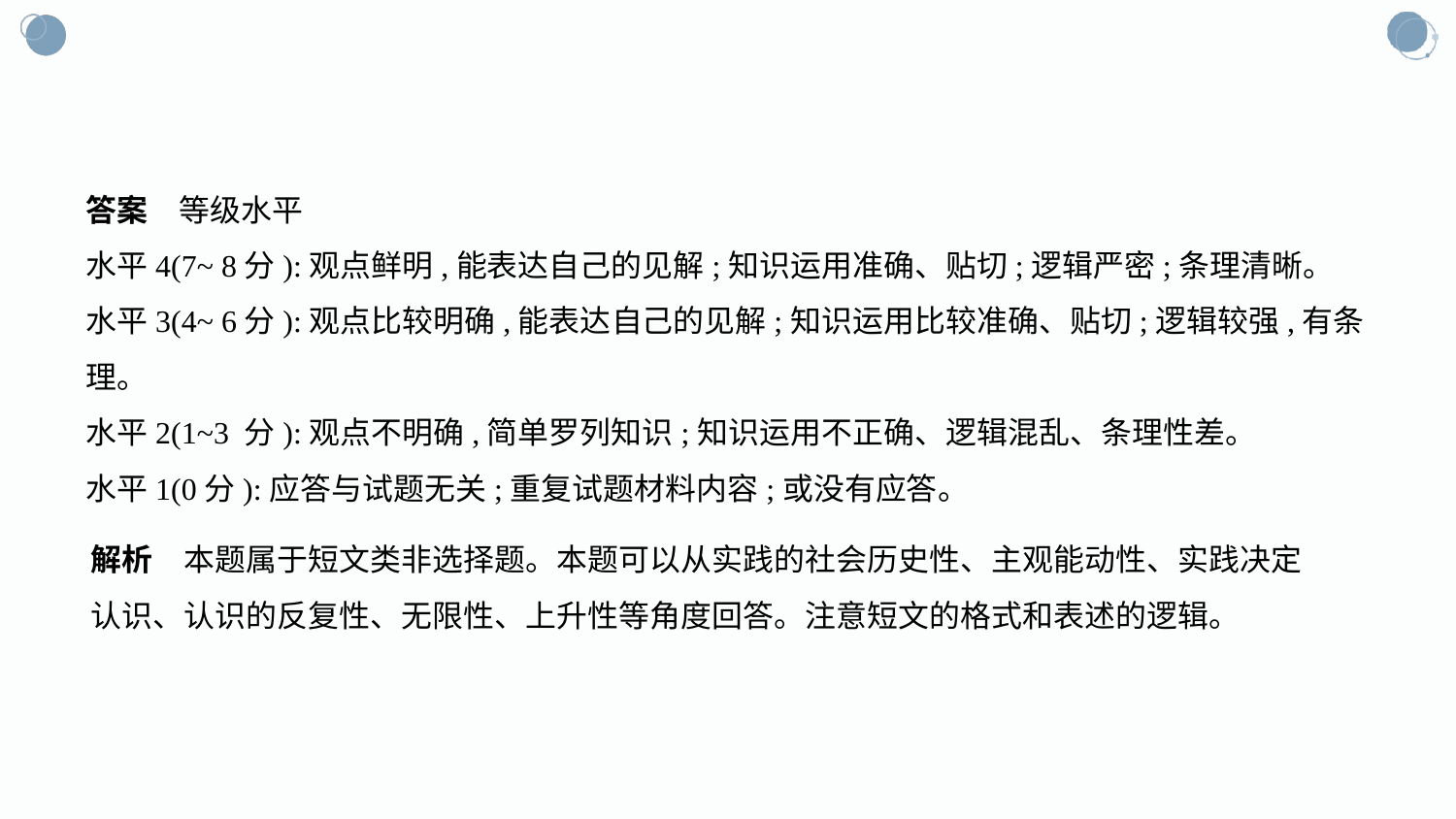

答案　等级水平
水平4(7~ 8分):观点鲜明,能表达自己的见解;知识运用准确、贴切;逻辑严密;条理清晰。
水平3(4~ 6分):观点比较明确,能表达自己的见解;知识运用比较准确、贴切;逻辑较强,有条
理。
水平2(1~3 分):观点不明确,简单罗列知识;知识运用不正确、逻辑混乱、条理性差。
水平1(0分):应答与试题无关;重复试题材料内容;或没有应答。
解析　本题属于短文类非选择题。本题可以从实践的社会历史性、主观能动性、实践决定
认识、认识的反复性、无限性、上升性等角度回答。注意短文的格式和表述的逻辑。